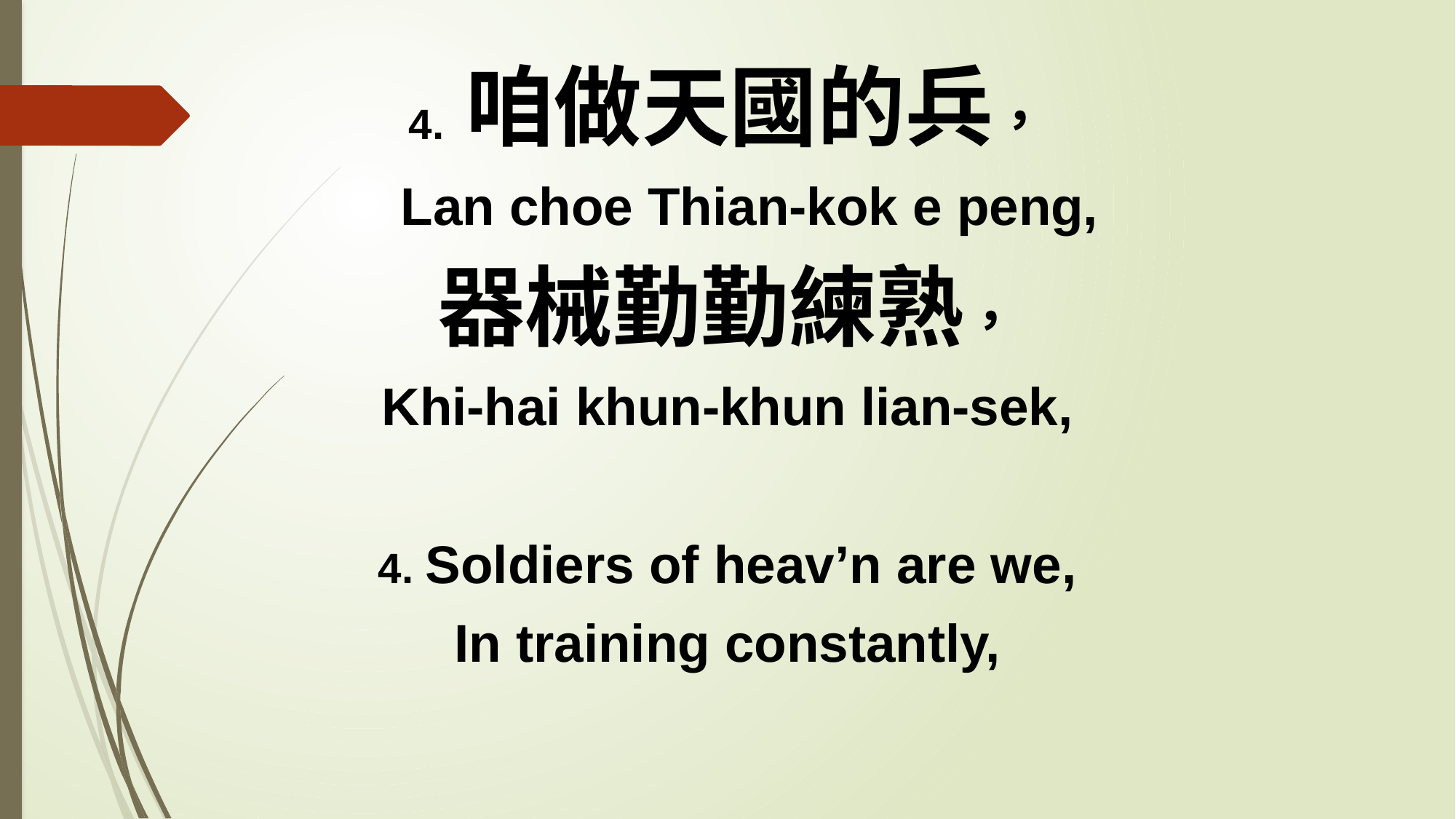

4. 咱做天國的兵，
   Lan choe Thian-kok e peng,
器械勤勤練熟，
Khi-hai khun-khun lian-sek,

4. Soldiers of heav’n are we,
In training constantly,